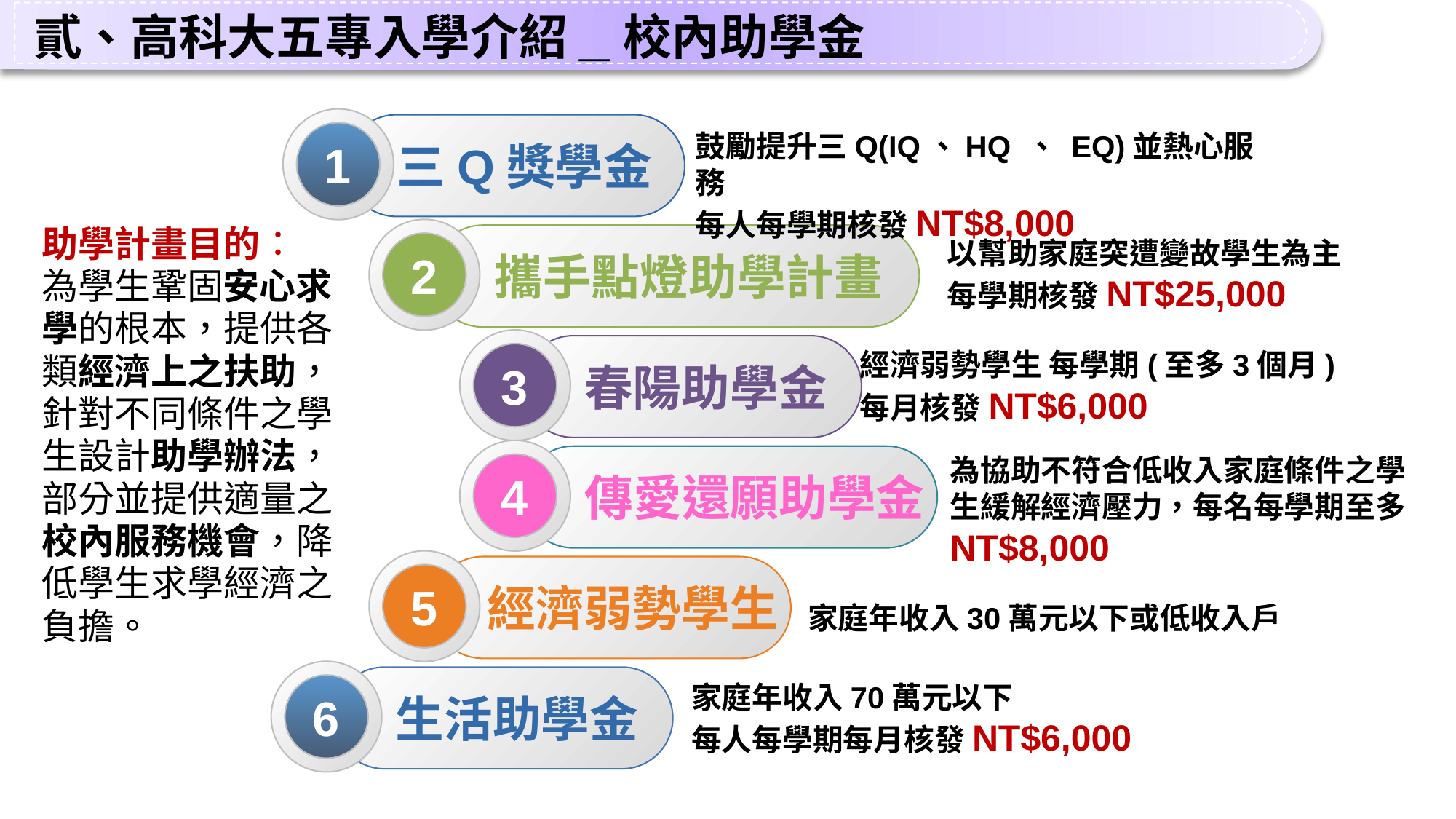

貳、高科大五專入學介紹_校內助學金

1

三Q獎學金
鼓勵提升三Q(IQ、HQ 、 EQ)並熱心服務
每人每學期核發NT$8,000
助學計畫目的：
為學生鞏固安心求學的根本，提供各類經濟上之扶助，針對不同條件之學生設計助學辦法，部分並提供適量之校內服務機會，降低學生求學經濟之負擔。

2

攜手點燈助學計畫
以幫助家庭突遭變故學生為主
每學期核發NT$25,000

3

春陽助學金
經濟弱勢學生 每學期(至多3個月)
每月核發NT$6,000

4

傳愛還願助學金
為協助不符合低收入家庭條件之學生緩解經濟壓力，每名每學期至多NT$8,000

5

經濟弱勢學生
家庭年收入30萬元以下或低收入戶

6

生活助學金
家庭年收入70萬元以下
每人每學期每月核發NT$6,000